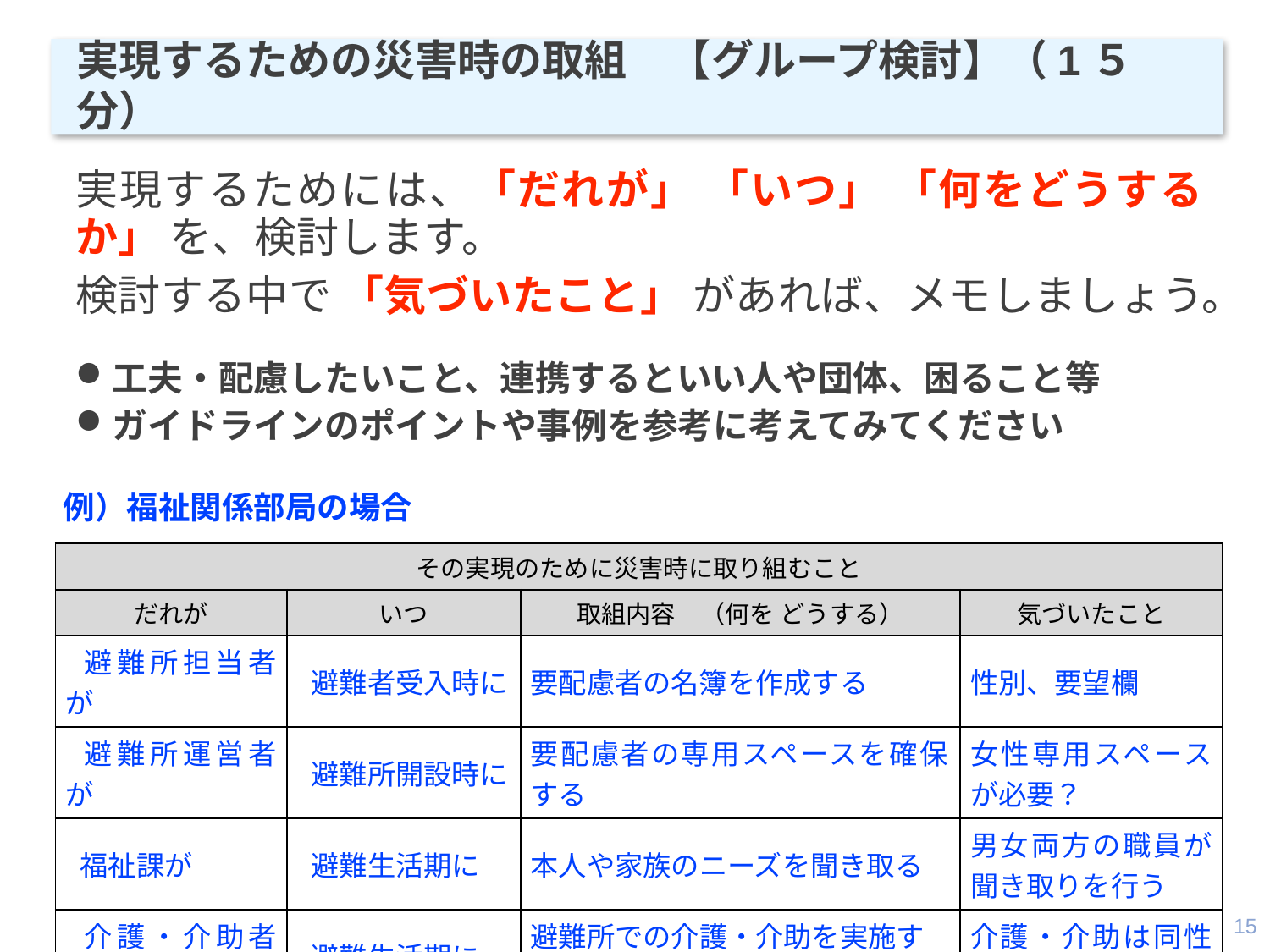

実現するための災害時の取組　【グループ検討】（1５分）
実現するためには、「だれが」 「いつ」 「何をどうするか」 を、検討します。
検討する中で 「気づいたこと」 があれば、メモしましょう。
工夫・配慮したいこと、連携するといい人や団体、困ること等
ガイドラインのポイントや事例を参考に考えてみてください

例）福祉関係部局の場合
| その実現のために災害時に取り組むこと |  |  |  |
| --- | --- | --- | --- |
| だれが | いつ | 取組内容　（何を どうする） | 気づいたこと |
| 避難所担当者が | 避難者受入時に | 要配慮者の名簿を作成する | 性別、要望欄 |
| 避難所運営者が | 避難所開設時に | 要配慮者の専用スペースを確保 する | 女性専用スペースが必要？ |
| 福祉課が | 避難生活期に | 本人や家族のニーズを聞き取る | 男女両方の職員が聞き取りを行う |
| 介護・介助者が | 避難生活期に | 避難所での介護・介助を実施する | 介護・介助は同性がするべき？ |
15